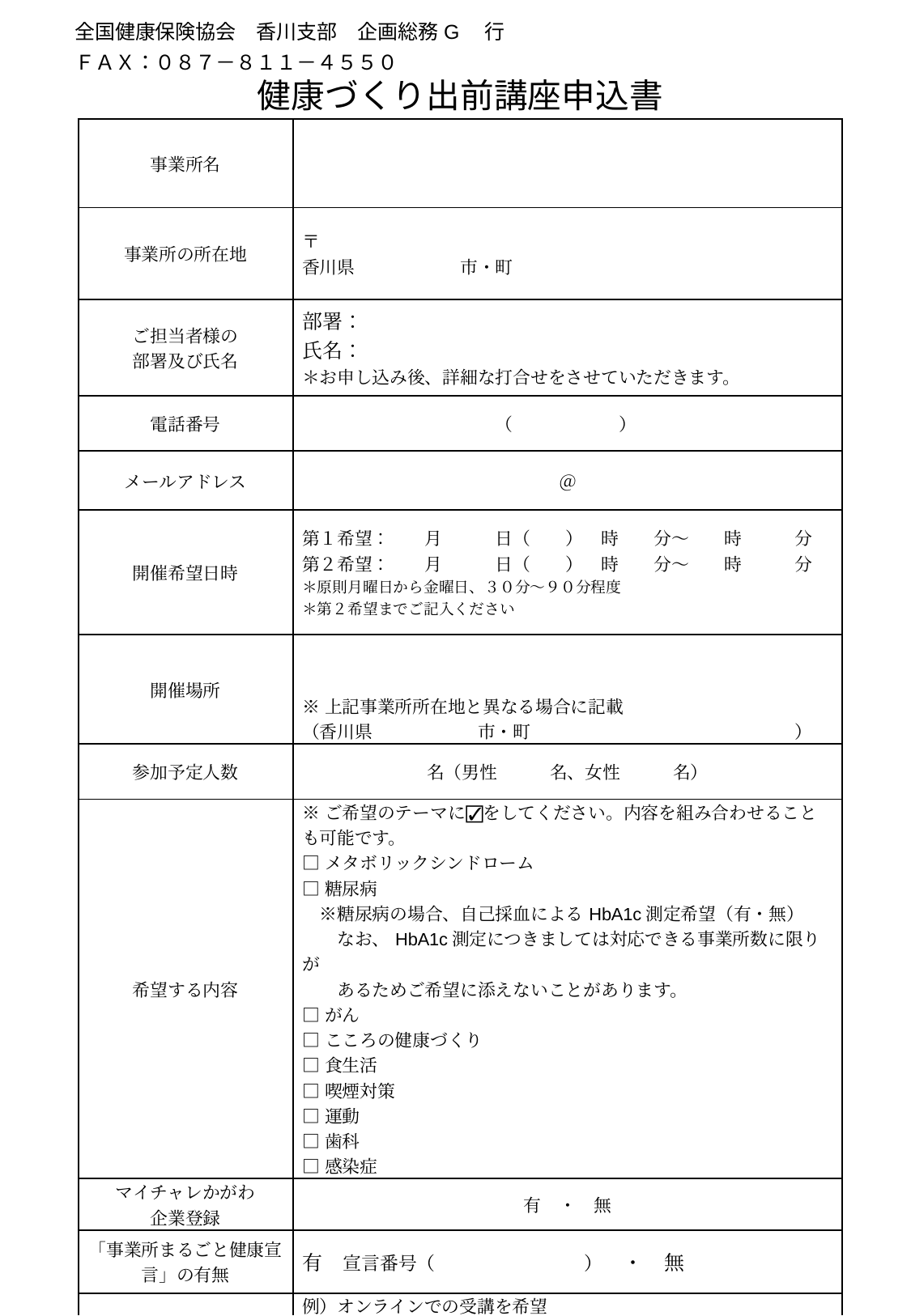

全国健康保険協会　香川支部　企画総務G　行
ＦＡＸ：０８７－８１１－４５５０
# 健康づくり出前講座申込書
| 事業所名 |  |
| --- | --- |
| 事業所の所在地 | 〒 香川県　　　　　　市・町 |
| ご担当者様の 部署及び氏名 | 部署： 氏名： ＊お申し込み後、詳細な打合せをさせていただきます。 |
| 電話番号 | （　　　　　　） |
| メールアドレス | ＠ |
| 開催希望日時 | 第１希望：　　月　　　日（　　）　時　　分～　　時　　　分 第２希望：　　月　　　日（　　）　時　　分～　　時　　　分 ＊原則月曜日から金曜日、３０分～９０分程度 ＊第２希望までご記入ください |
| 開催場所 | ※上記事業所所在地と異なる場合に記載 （香川県　　　　　　市・町　　　　　　　　　　　　　　　） |
| 参加予定人数 | 名（男性　　　名、女性　　　名） |
| 希望する内容 | ※ご希望のテーマに☑をしてください。内容を組み合わせることも可能です。 □メタボリックシンドローム □糖尿病 　※糖尿病の場合、自己採血によるHbA1c測定希望（有・無） 　　なお、HbA1c測定につきましては対応できる事業所数に限りが 　　あるためご希望に添えないことがあります。 □がん □こころの健康づくり □食生活 □喫煙対策 □運動 □歯科 □感染症 |
| マイチャレかがわ 企業登録 | 有　・　無 |
| 「事業所まるごと健康宣言」の有無 | 有　宣言番号（　　　　　　　　）　・　無 |
| 特記事項 | 例）オンラインでの受講を希望 |